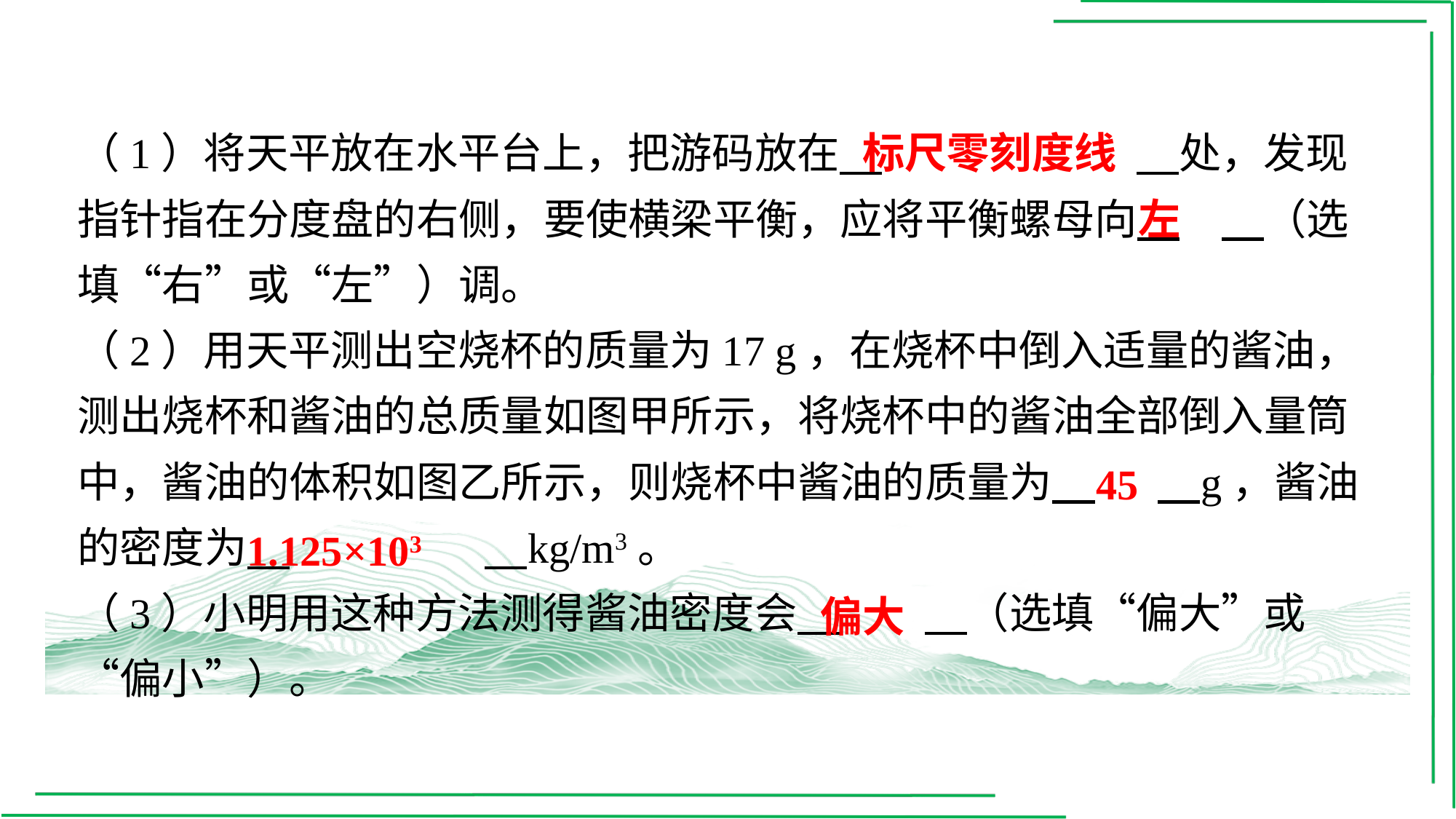

标尺零刻度线
（1）将天平放在水平台上，把游码放在 　标尺零刻度线　⁠处，发现指针指在分度盘的右侧，要使横梁平衡，应将平衡螺母向 　左　⁠（选填“右”或“左”）调。
（2）用天平测出空烧杯的质量为17 g，在烧杯中倒入适量的酱油，测出烧杯和酱油的总质量如图甲所示，将烧杯中的酱油全部倒入量筒中，酱油的体积如图乙所示，则烧杯中酱油的质量为 　45　⁠g，酱油的密度为 　1.125×103　⁠kg/m3。
（3）小明用这种方法测得酱油密度会 　偏大　⁠（选填“偏大”或“偏小”）。
左
45
1.125×103
偏大